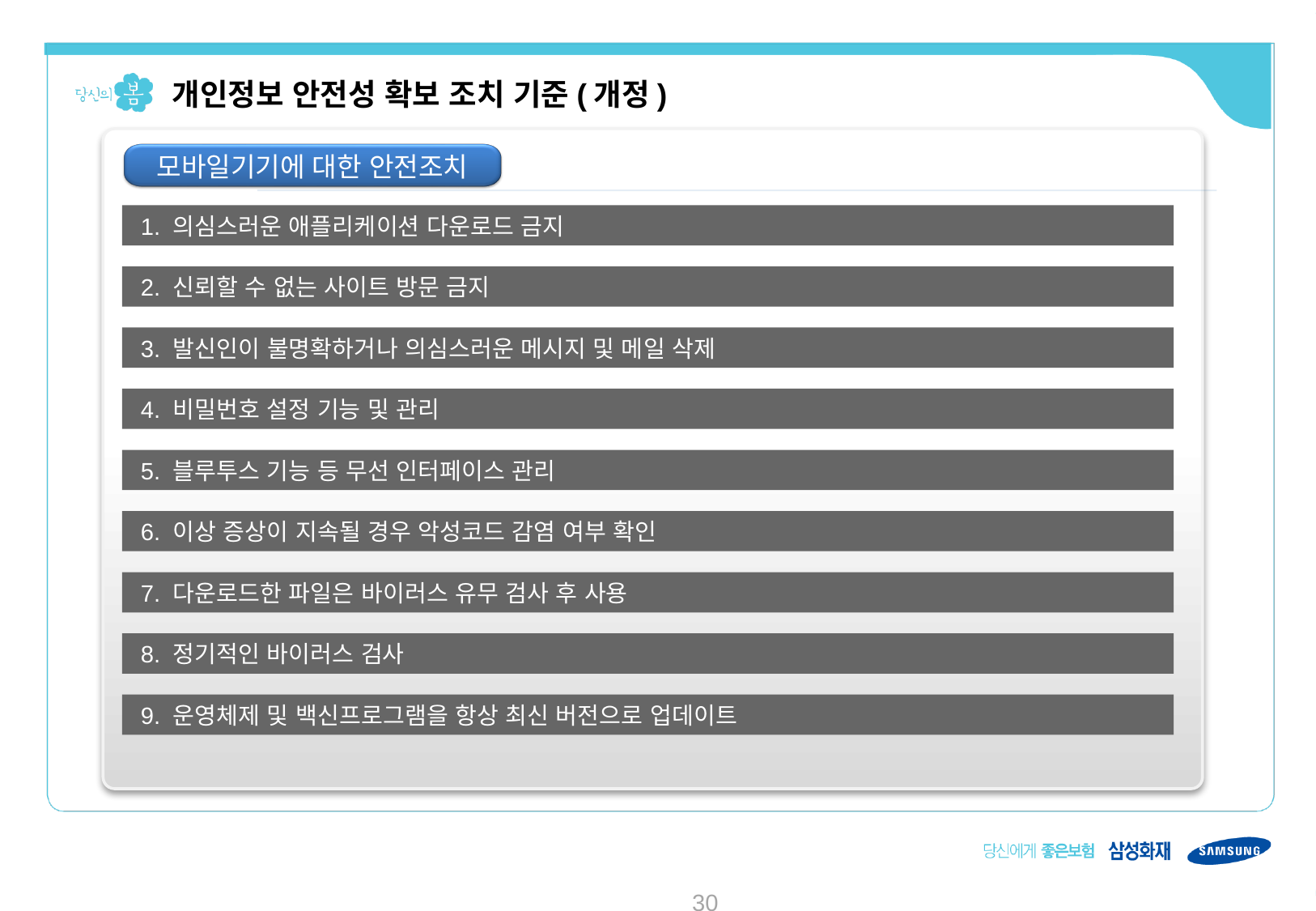

개인정보 안전성 확보 조치 기준(개정)

모바일기기에 대한 안전조치

 1. 의심스러운 애플리케이션 다운로드 금지
 2. 신뢰할 수 없는 사이트 방문 금지
 3. 발신인이 불명확하거나 의심스러운 메시지 및 메일 삭제
 4. 비밀번호 설정 기능 및 관리
 5. 블루투스 기능 등 무선 인터페이스 관리
 6. 이상 증상이 지속될 경우 악성코드 감염 여부 확인
 7. 다운로드한 파일은 바이러스 유무 검사 후 사용
 8. 정기적인 바이러스 검사
 9. 운영체제 및 백신프로그램을 항상 최신 버전으로 업데이트
30